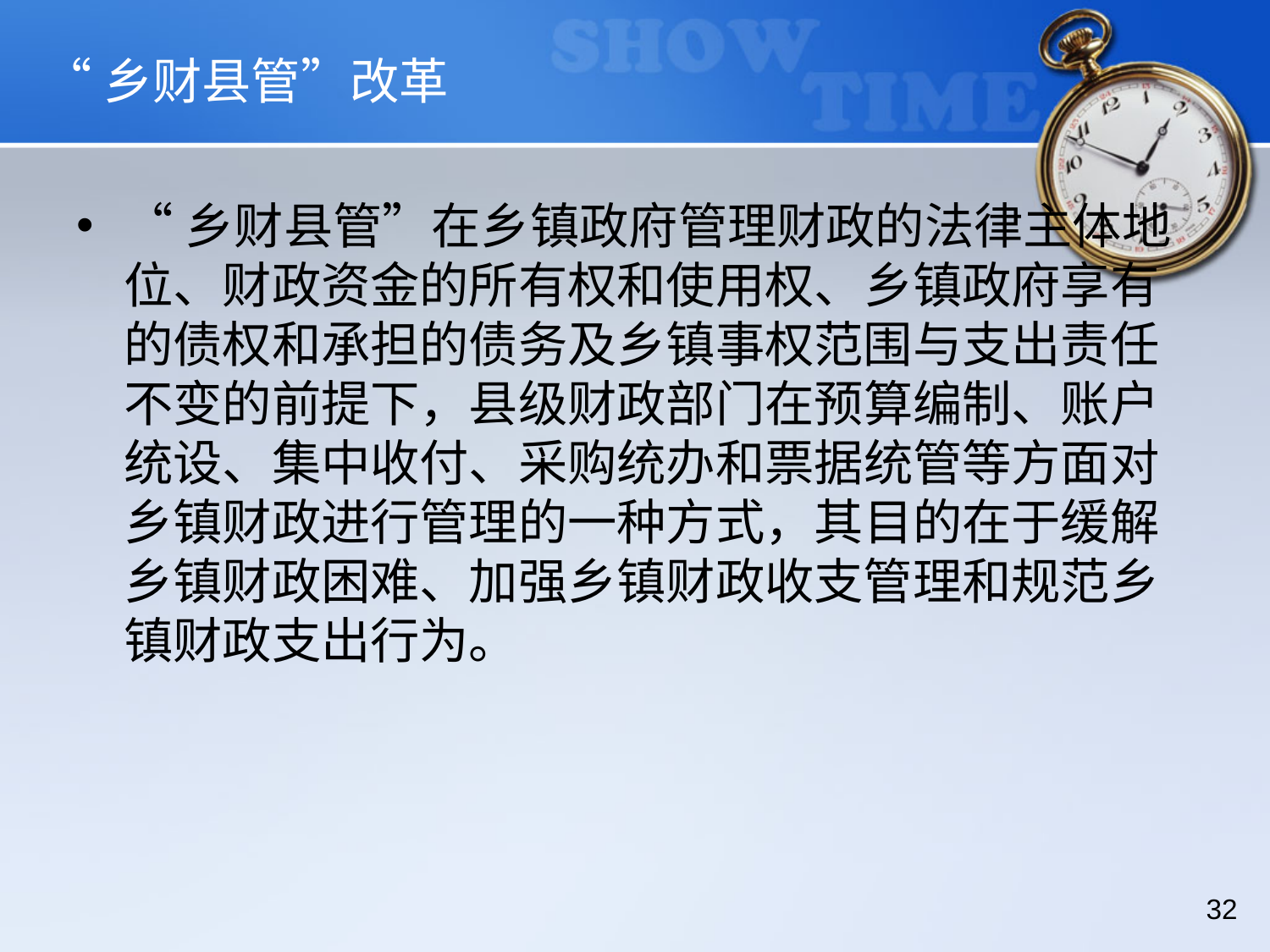

# “乡财县管”改革
“乡财县管”在乡镇政府管理财政的法律主体地位、财政资金的所有权和使用权、乡镇政府享有的债权和承担的债务及乡镇事权范围与支出责任不变的前提下，县级财政部门在预算编制、账户统设、集中收付、采购统办和票据统管等方面对乡镇财政进行管理的一种方式，其目的在于缓解乡镇财政困难、加强乡镇财政收支管理和规范乡镇财政支出行为。
32